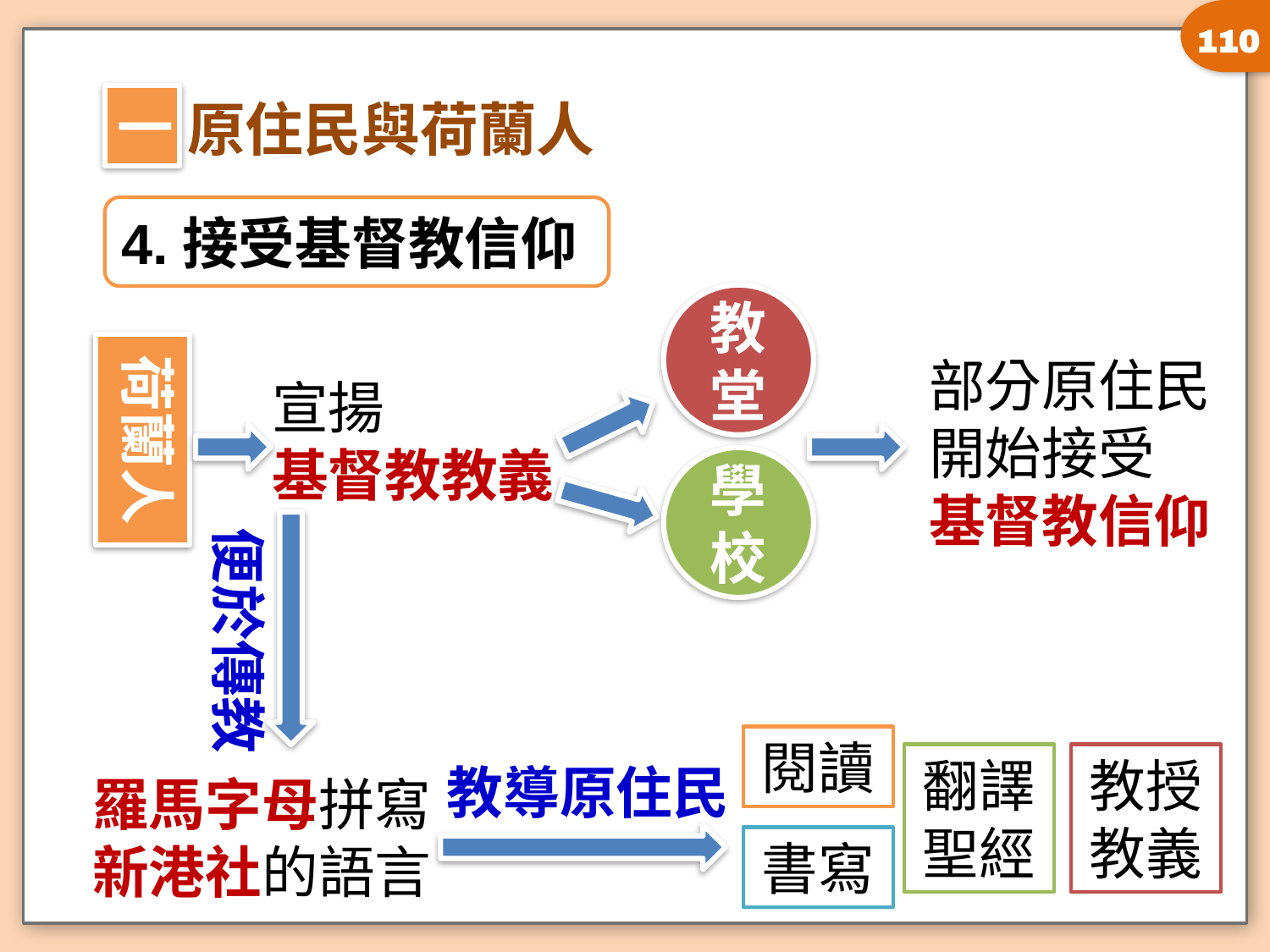

110
一
原住民與荷蘭人
4.接受基督教信仰
教堂
荷蘭人
部分原住民開始接受
基督教信仰
宣揚
基督教教義

學校

便於傳教

閱讀
教導原住民
翻譯聖經
教授教義
羅馬字母拼寫
新港社的語言

書寫